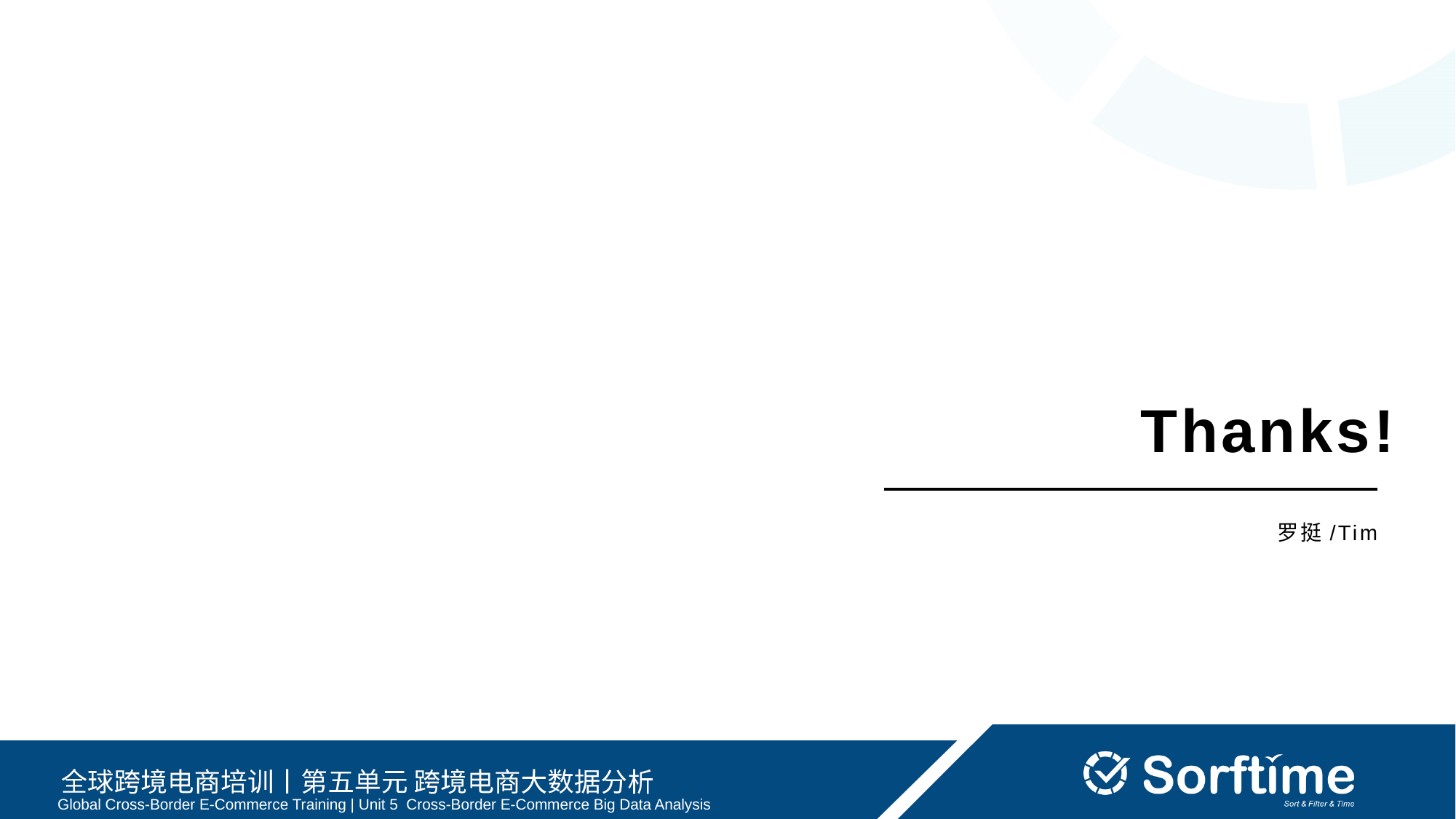

Thanks!
罗挺/Tim
Global Cross-Border E-Commerce Training | Unit 5  Cross-Border E-Commerce Big Data Analysis